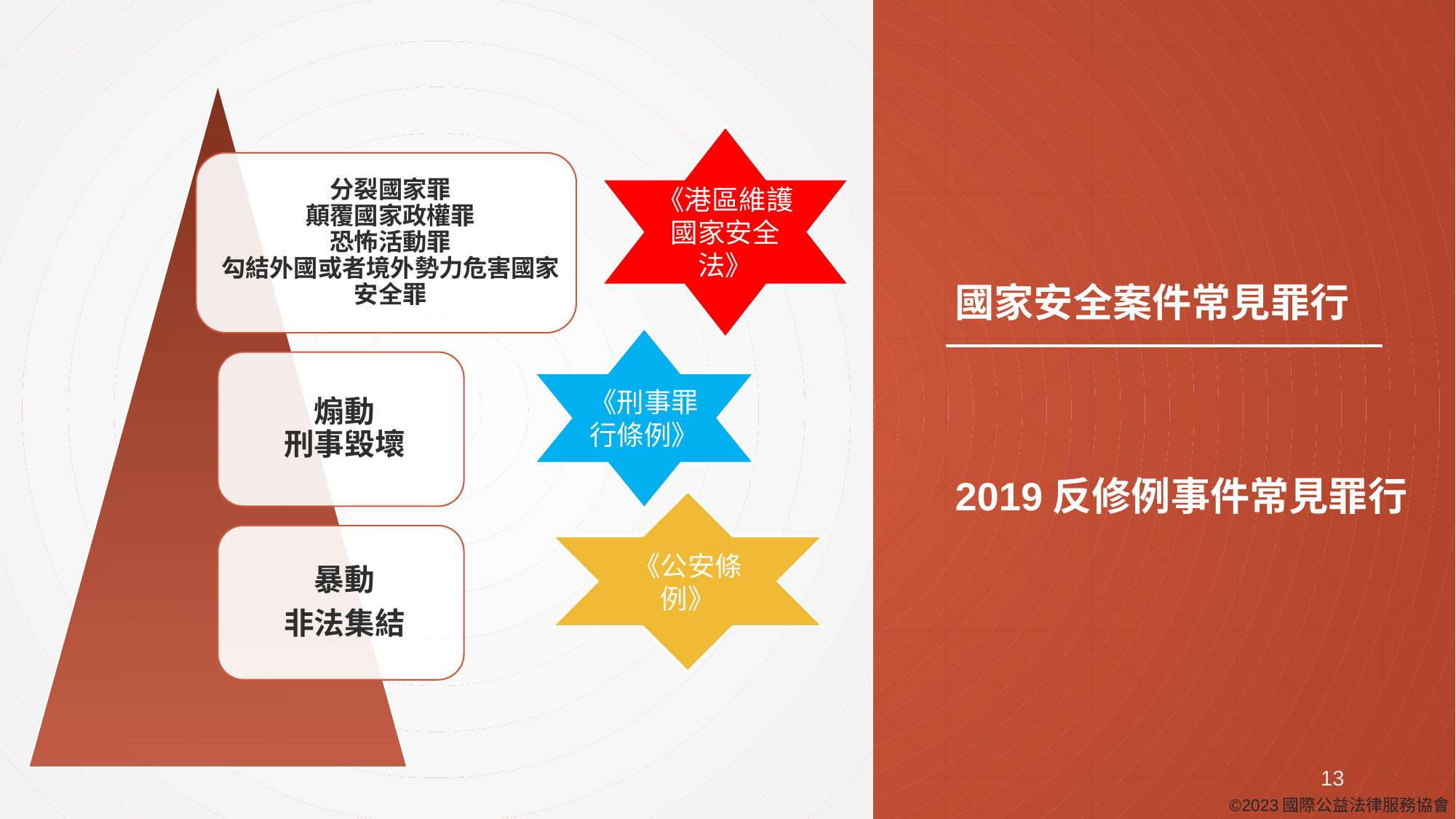

# 國家安全案件常見罪行
分裂國家罪
顛覆國家政權罪
恐怖活動罪
勾結外國或者境外勢力危害國家安全罪
煽動
刑事毀壞
暴動
非法集結
《港區維護國家安全法》
《刑事罪行條例》
《公安條例》
2019反修例事件常見罪行
13
©2023國際公益法律服務協會